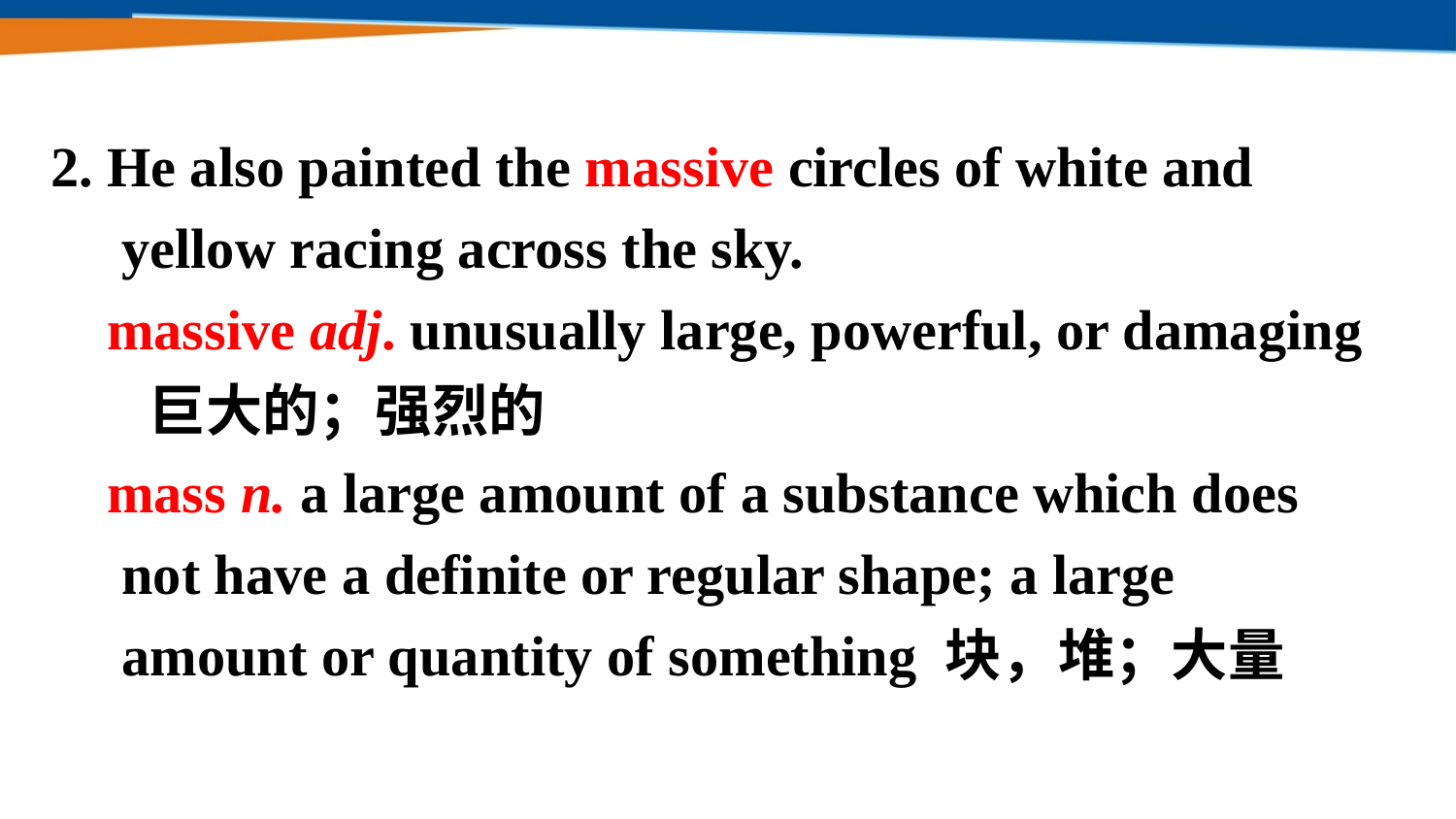

2. He also painted the massive circles of white and yellow racing across the sky.
    massive adj. unusually large, powerful, or damaging  巨大的；强烈的
    mass n. a large amount of a substance which does not have a definite or regular shape; a large amount or quantity of something 块，堆；大量